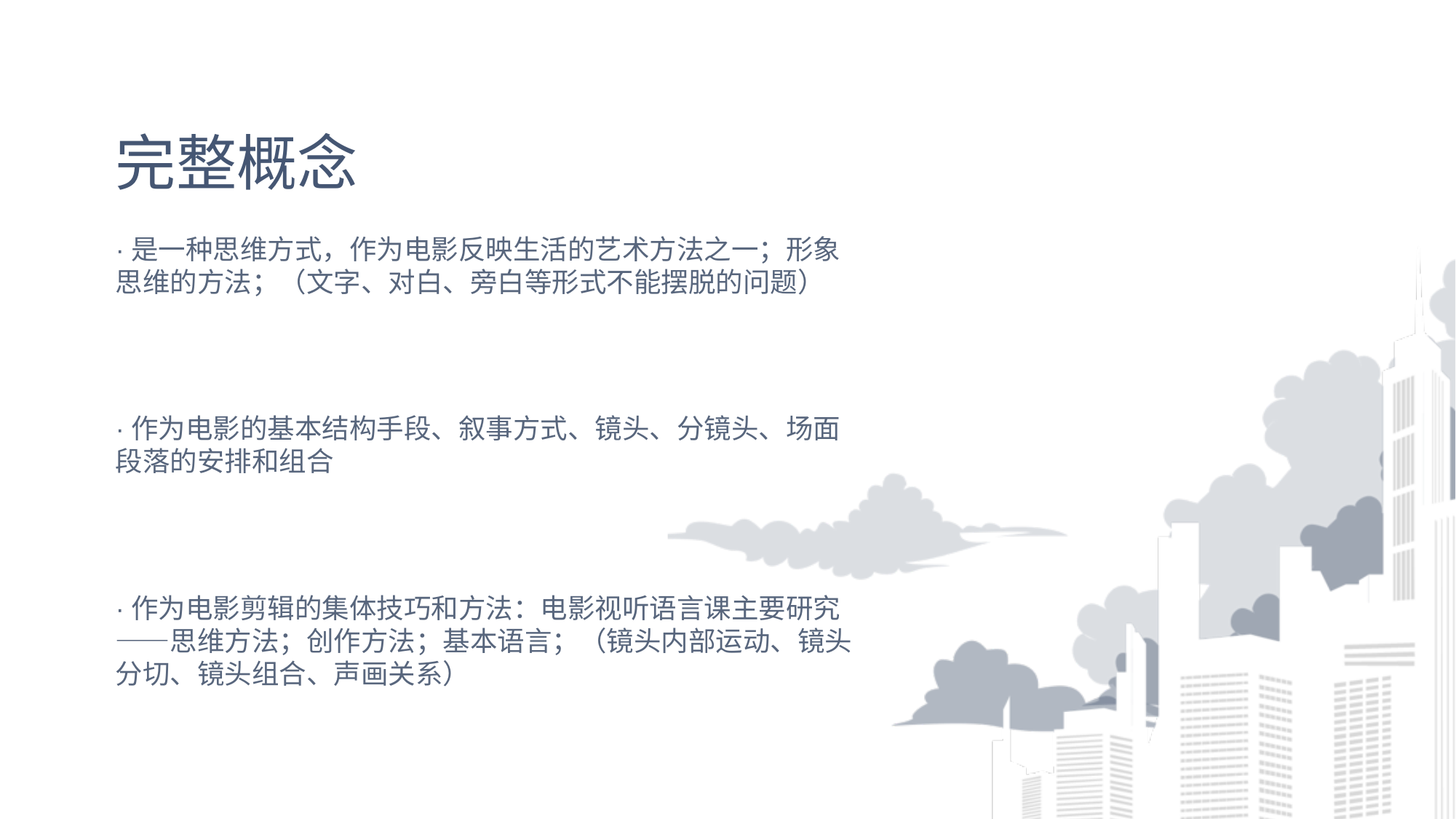

# 完整概念
·是一种思维方式，作为电影反映生活的艺术方法之一；形象思维的方法；（文字、对白、旁白等形式不能摆脱的问题）
·作为电影的基本结构手段、叙事方式、镜头、分镜头、场面段落的安排和组合
·作为电影剪辑的集体技巧和方法：电影视听语言课主要研究——思维方法；创作方法；基本语言；（镜头内部运动、镜头分切、镜头组合、声画关系）